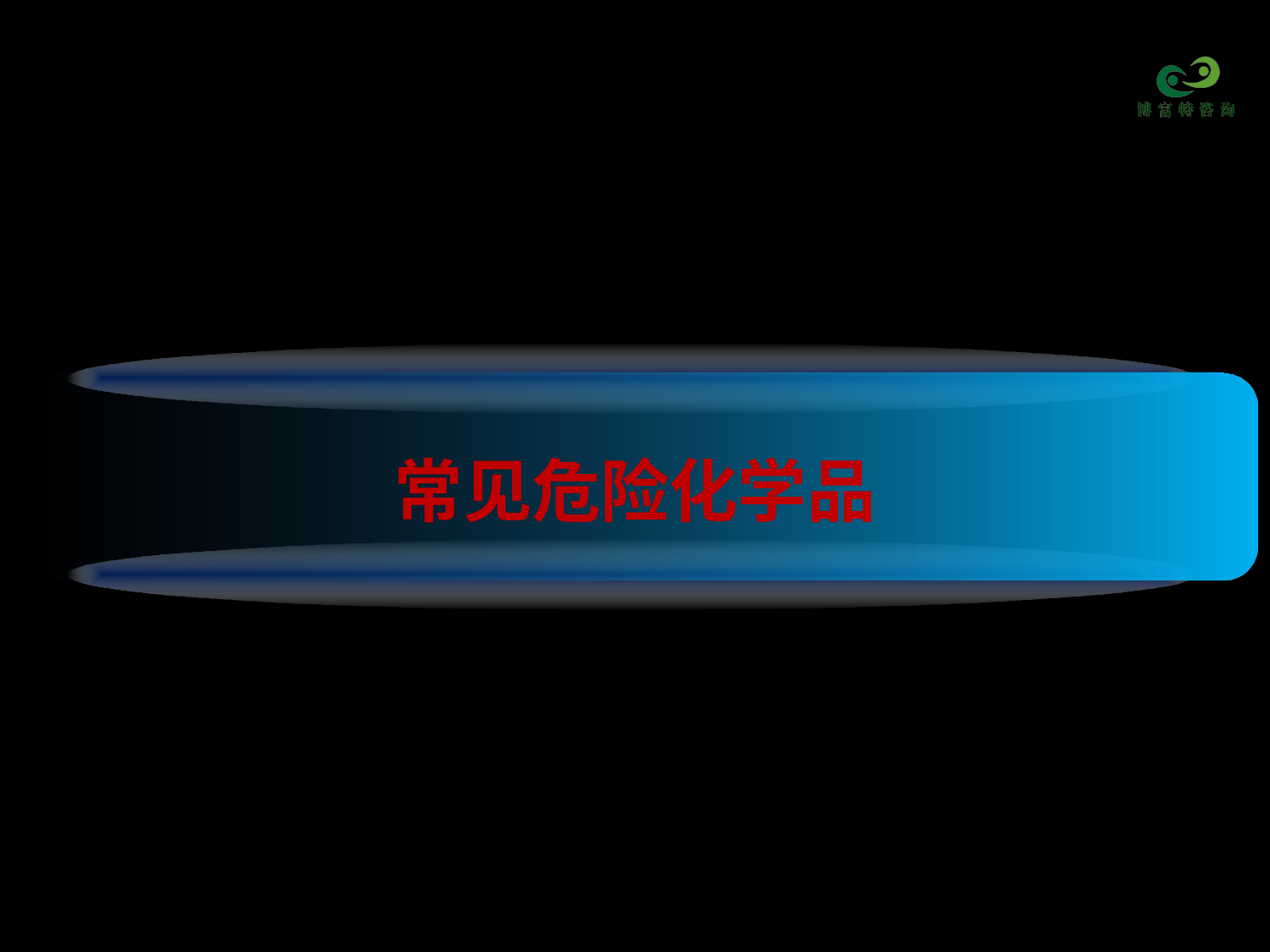

一氧化碳
苯
硫化氢
酚
亚硝酸盐
氨气
铅
甲烷
汞
甲醇
氰化物
氢氟酸